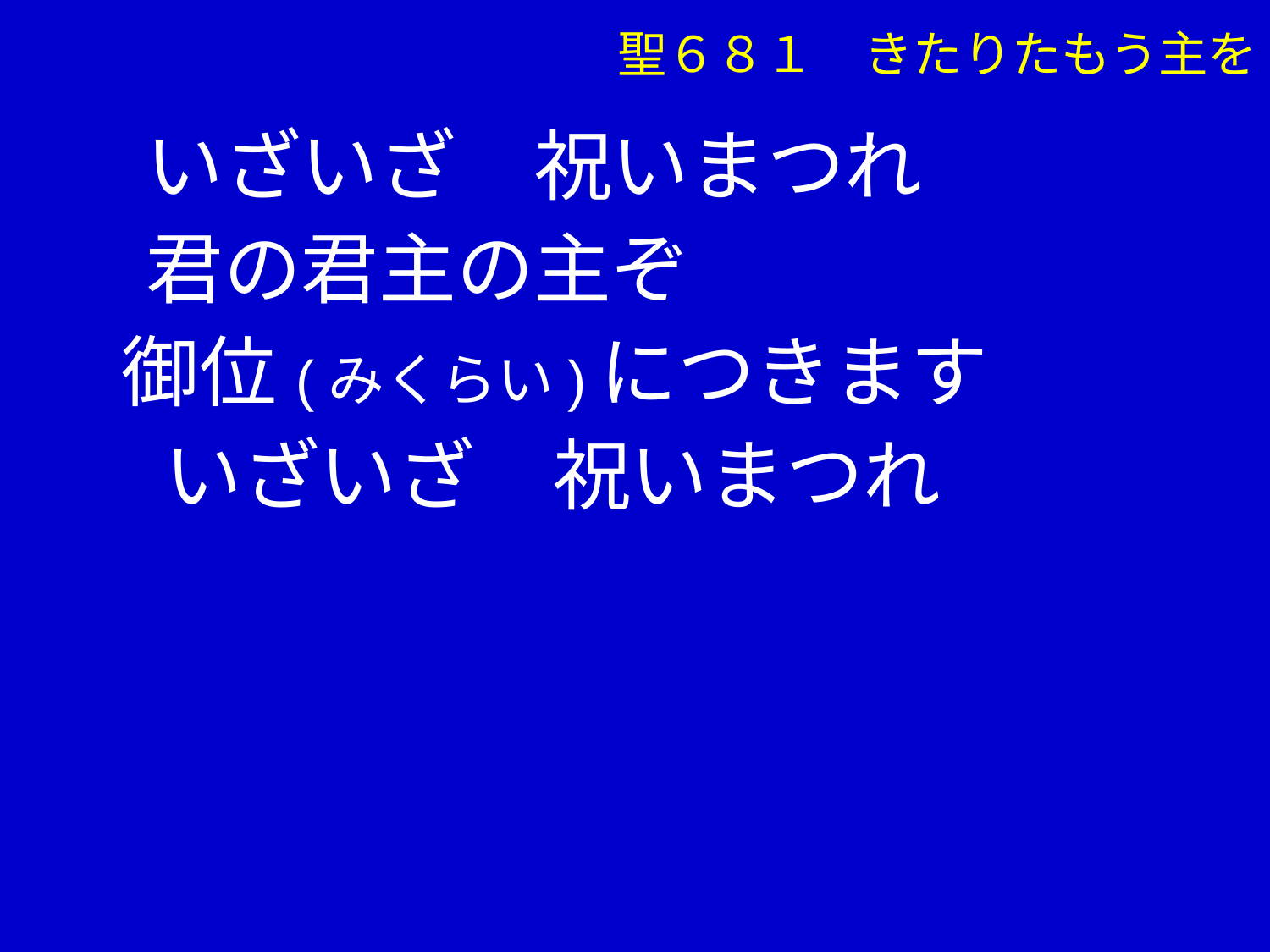

聖６８１　きたりたもう主を
　  いざいざ　祝いまつれ
　  君の君主の主ぞ
    御位(みくらい)につきます
  　いざいざ　祝いまつれ